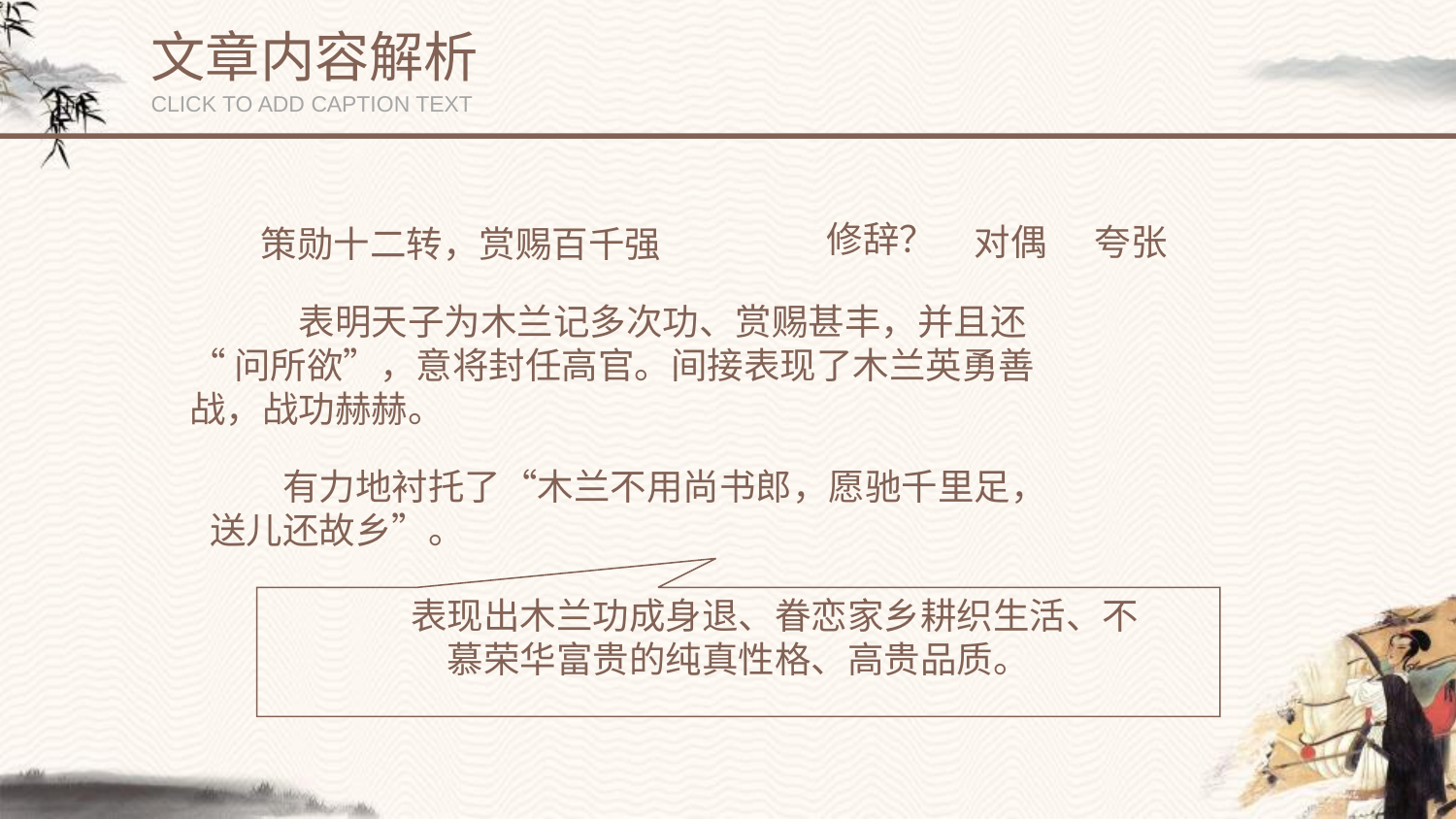

文章内容解析
CLICK TO ADD CAPTION TEXT

修辞？
对偶
夸张
策勋十二转，赏赐百千强
　　　表明天子为木兰记多次功、赏赐甚丰，并且还
“问所欲”，意将封任高官。间接表现了木兰英勇善
战，战功赫赫。
　　有力地衬托了“木兰不用尚书郎，愿驰千里足，
送儿还故乡”。
　　表现出木兰功成身退、眷恋家乡耕织生活、不
慕荣华富贵的纯真性格、高贵品质。